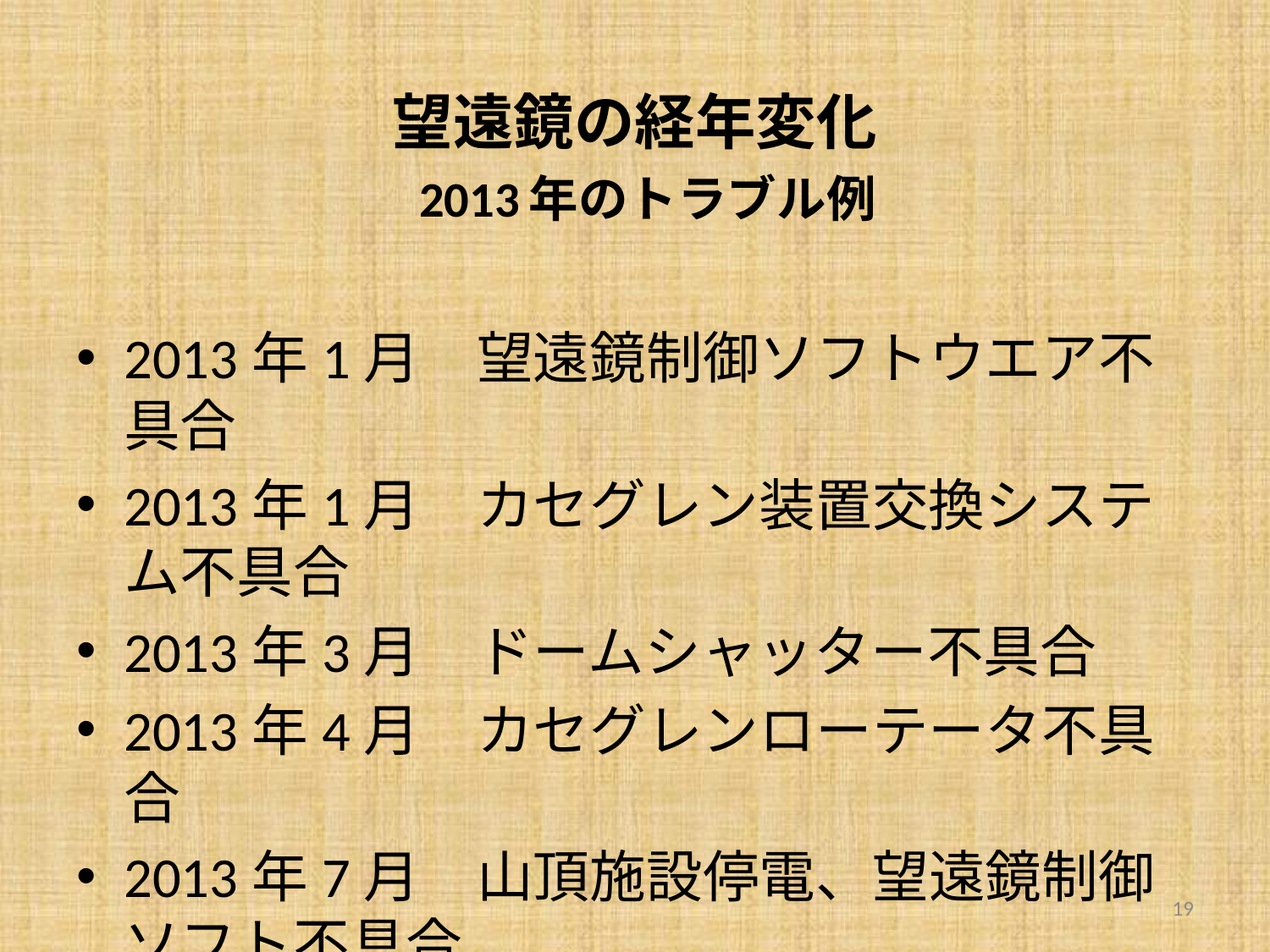

# 望遠鏡の経年変化 2013年のトラブル例
2013年1月　望遠鏡制御ソフトウエア不具合
2013年1月　カセグレン装置交換システム不具合
2013年3月　ドームシャッター不具合
2013年4月　カセグレンローテータ不具合
2013年7月　山頂施設停電、望遠鏡制御ソフト不具合
19